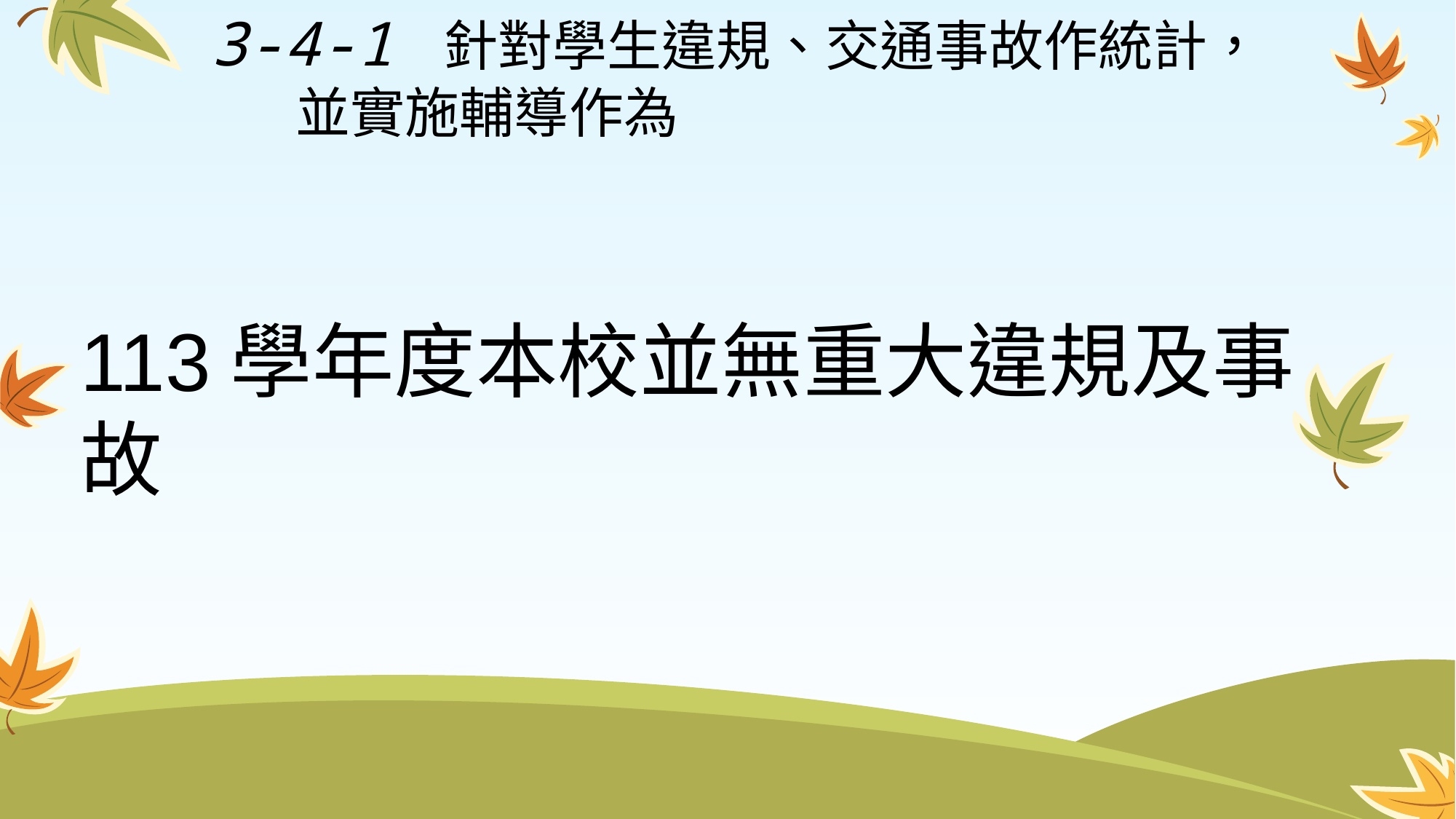

3-4-1 針對學生違規、交通事故作統計，
       並實施輔導作為

113學年度本校並無重大違規及事故